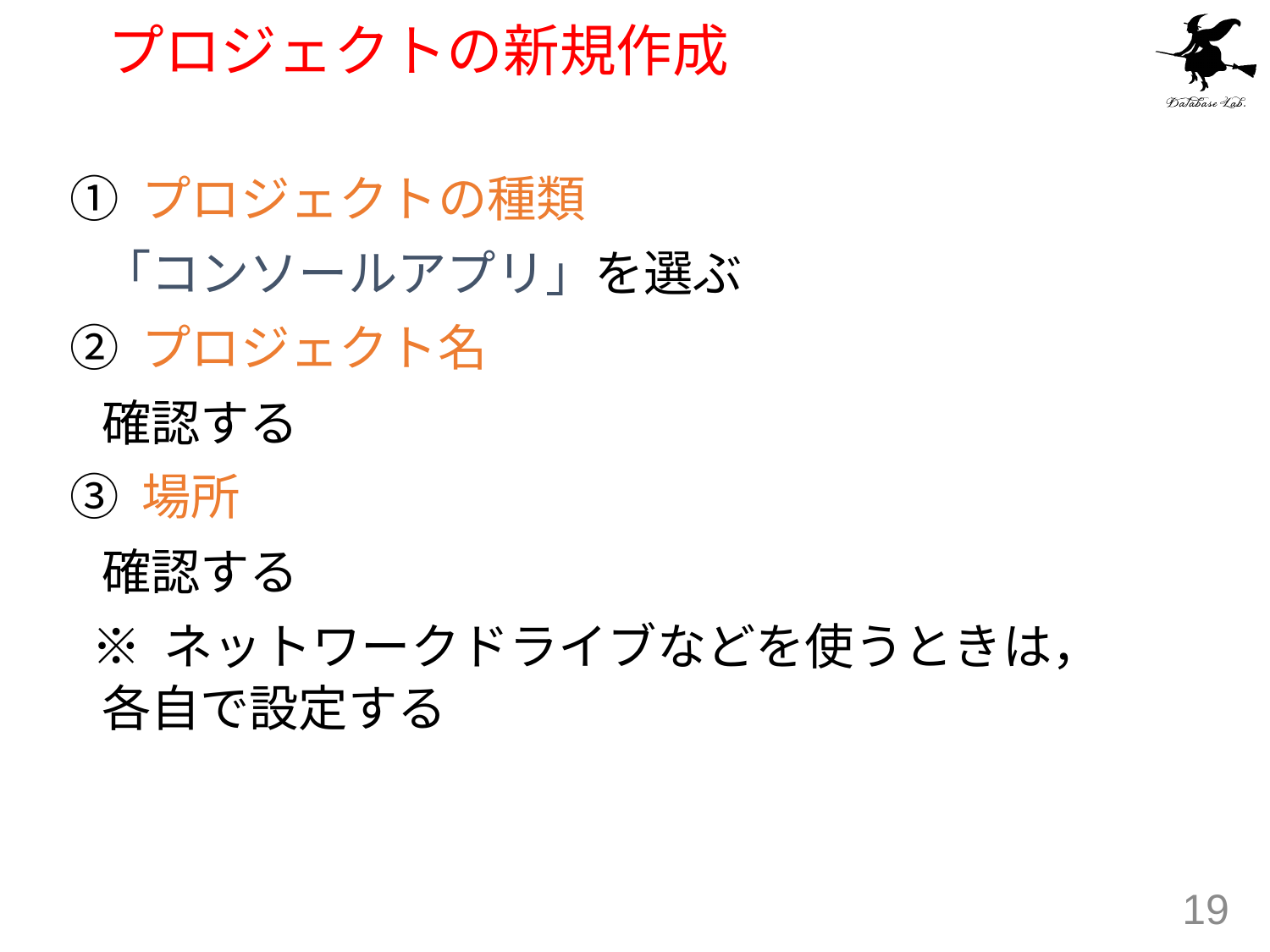

# プロジェクトの新規作成
① プロジェクトの種類
	「コンソールアプリ」を選ぶ
② プロジェクト名
	確認する
③ 場所
	確認する
  ※ ネットワークドライブなどを使うときは，各自で設定する
19